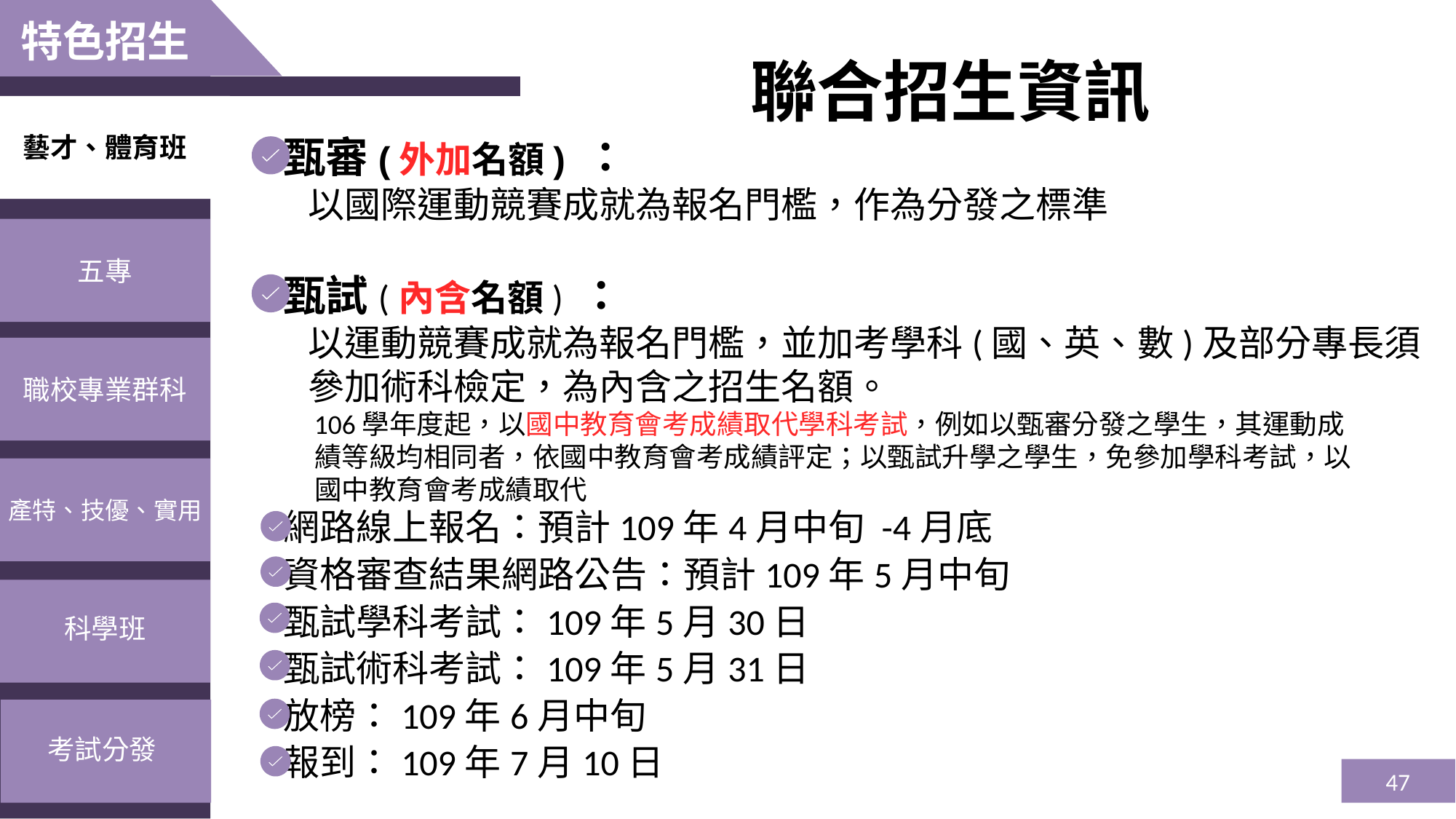

特色招生

　　　聯合招生資訊

藝才、體育班
甄審(外加名額) ：
  以國際運動競賽成就為報名門檻，作為分發之標準

甄試(內含名額) ：
  以運動競賽成就為報名門檻，並加考學科(國、英、數)及部分專長須
  參加術科檢定，為內含之招生名額。
     106學年度起，以國中教育會考成績取代學科考試，例如以甄審分發之學生，其運動成
    績等級均相同者，依國中教育會考成績評定；以甄試升學之學生，免參加學科考試，以
    國中教育會考成績取代
網路線上報名：預計109年4月中旬 -4月底
資格審查結果網路公告：預計109年5月中旬
甄試學科考試：109年5月30日
甄試術科考試：109年5月31日
放榜：109年6月中旬
報到：109年7月10日

五專

職校專業群科

產特、技優、實用

科學班

考試分發

47